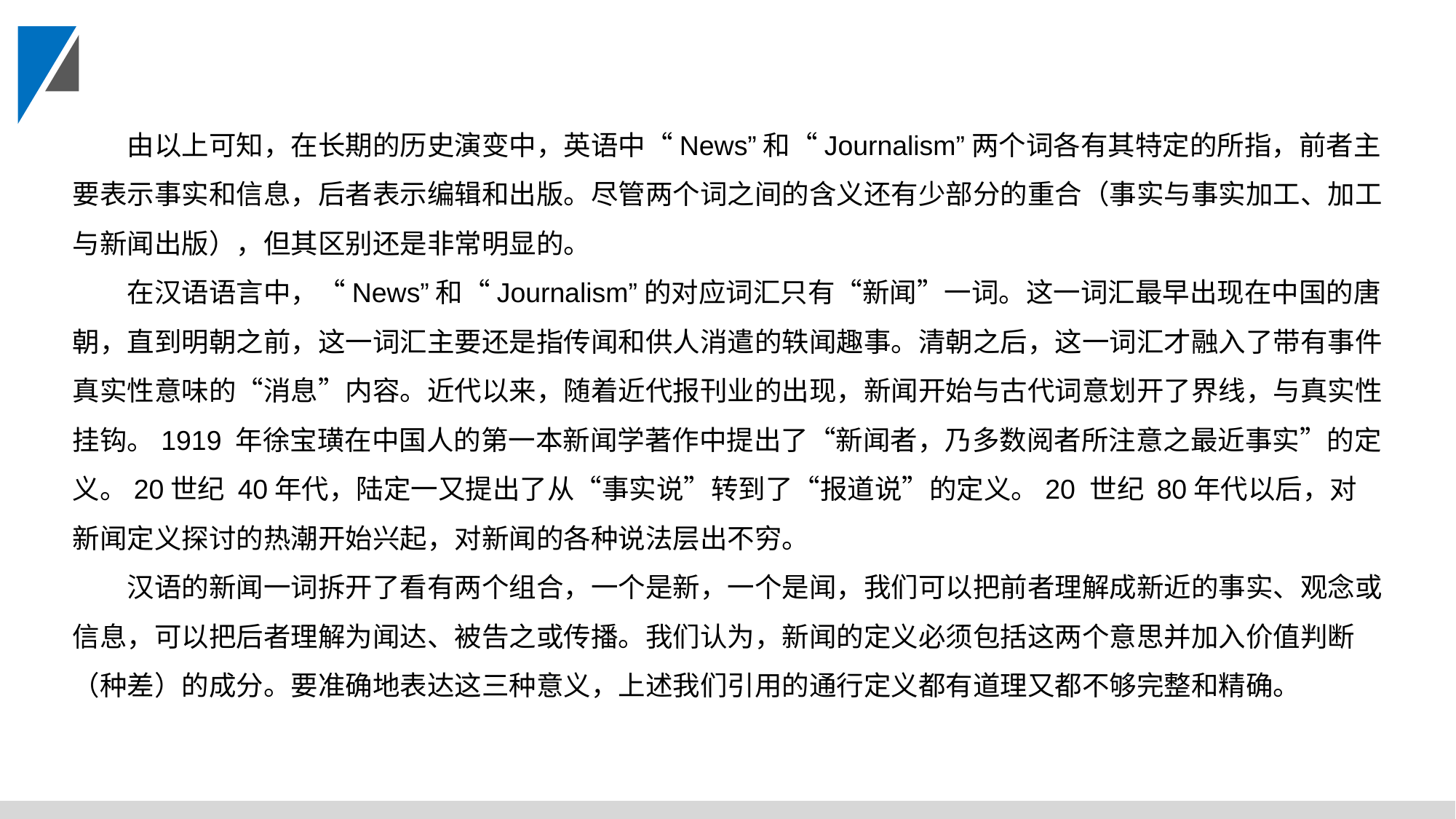

由以上可知，在长期的历史演变中，英语中“News”和“Journalism”两个词各有其特定的所指，前者主要表示事实和信息，后者表示编辑和出版。尽管两个词之间的含义还有少部分的重合（事实与事实加工、加工与新闻出版），但其区别还是非常明显的。
在汉语语言中，“News”和“Journalism”的对应词汇只有“新闻”一词。这一词汇最早出现在中国的唐朝，直到明朝之前，这一词汇主要还是指传闻和供人消遣的轶闻趣事。清朝之后，这一词汇才融入了带有事件真实性意味的“消息”内容。近代以来，随着近代报刊业的出现，新闻开始与古代词意划开了界线，与真实性挂钩。1919 年徐宝璜在中国人的第一本新闻学著作中提出了“新闻者，乃多数阅者所注意之最近事实”的定义。20世纪 40年代，陆定一又提出了从“事实说”转到了“报道说”的定义。20 世纪 80年代以后，对新闻定义探讨的热潮开始兴起，对新闻的各种说法层出不穷。
汉语的新闻一词拆开了看有两个组合，一个是新，一个是闻，我们可以把前者理解成新近的事实、观念或信息，可以把后者理解为闻达、被告之或传播。我们认为，新闻的定义必须包括这两个意思并加入价值判断（种差）的成分。要准确地表达这三种意义，上述我们引用的通行定义都有道理又都不够完整和精确。